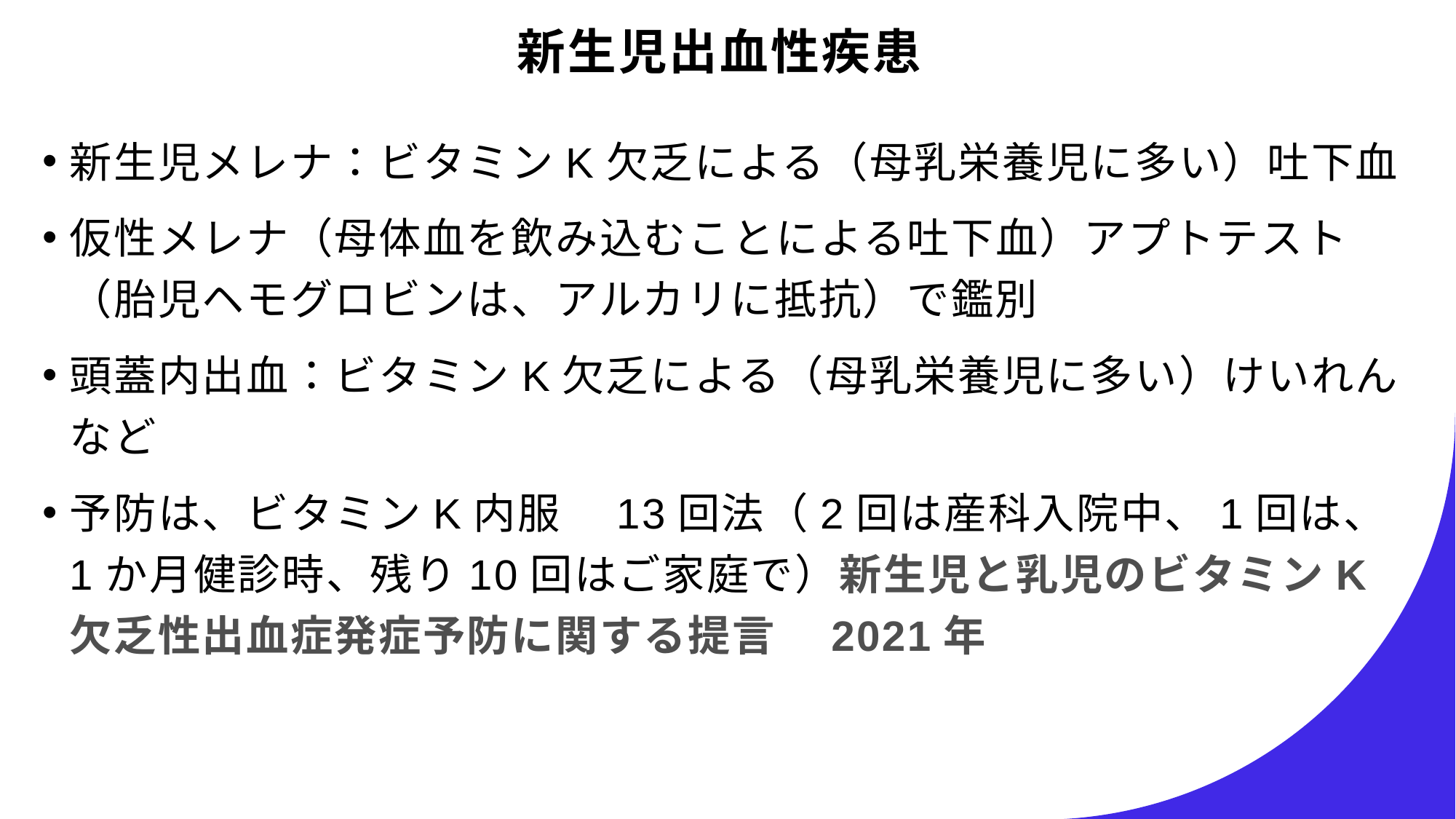

# 新生児出血性疾患
新生児メレナ：ビタミンK欠乏による（母乳栄養児に多い）吐下血
仮性メレナ（母体血を飲み込むことによる吐下血）アプトテスト（胎児ヘモグロビンは、アルカリに抵抗）で鑑別
頭蓋内出血：ビタミンK欠乏による（母乳栄養児に多い）けいれんなど
予防は、ビタミンK内服　13回法（2回は産科入院中、1回は、1か月健診時、残り10回はご家庭で）新生児と乳児のビタミンK欠乏性出血症発症予防に関する提言　2021年